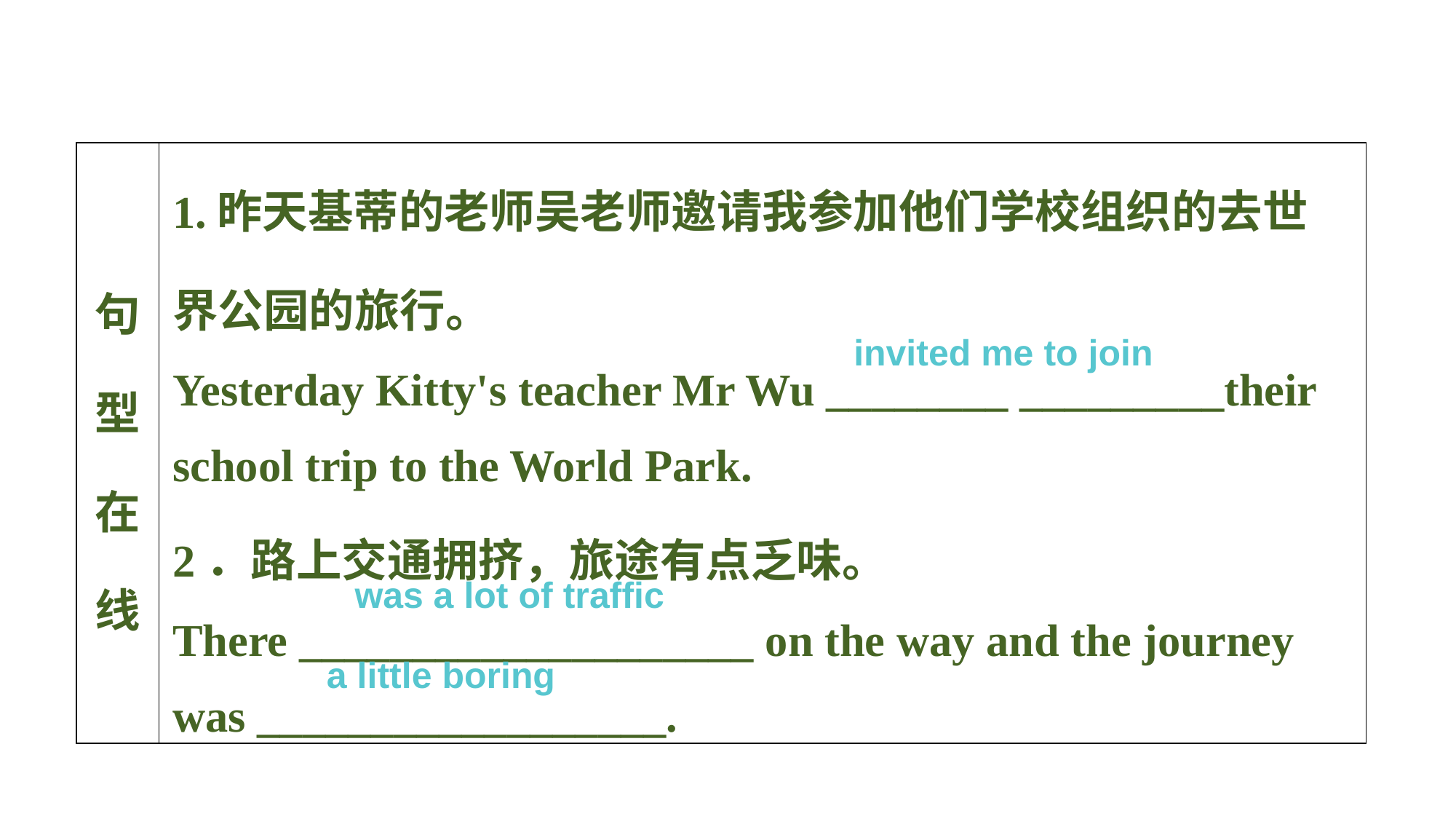

| 句型在线 | 1.昨天基蒂的老师吴老师邀请我参加他们学校组织的去世界公园的旅行。 Yesterday Kitty's teacher Mr Wu \_\_\_\_\_\_\_\_ \_\_\_\_\_\_\_\_\_their school trip to the World Park. 2．路上交通拥挤，旅途有点乏味。 There \_\_\_\_\_\_\_\_\_\_\_\_\_\_\_\_\_\_\_\_ on the way and the journey was \_\_\_\_\_\_\_\_\_\_\_\_\_\_\_\_\_\_. |
| --- | --- |
invited me to join
was a lot of traffic
a little boring